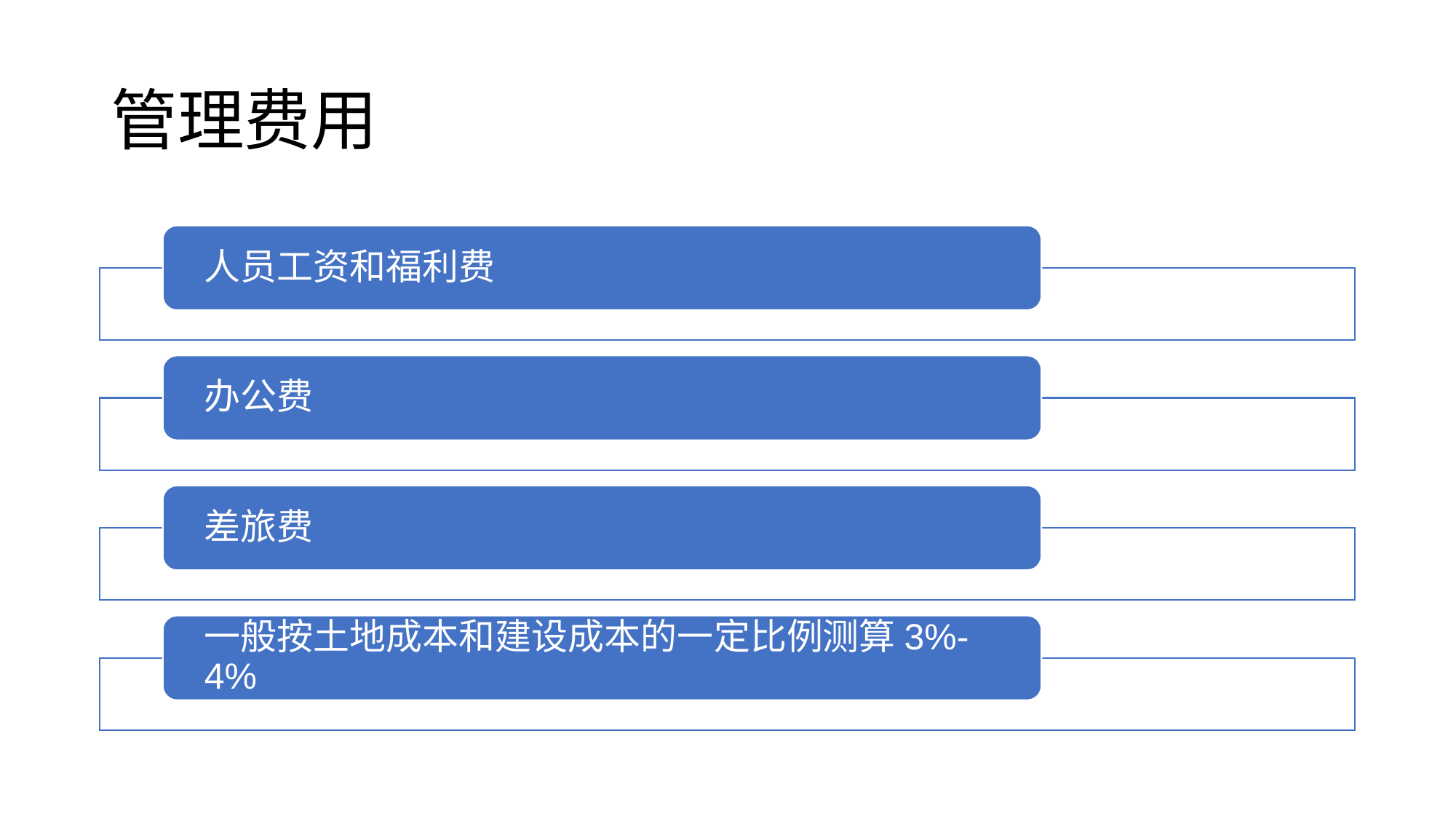

# 管理费用
人员工资和福利费
办公费
差旅费
一般按土地成本和建设成本的一定比例测算3%-4%